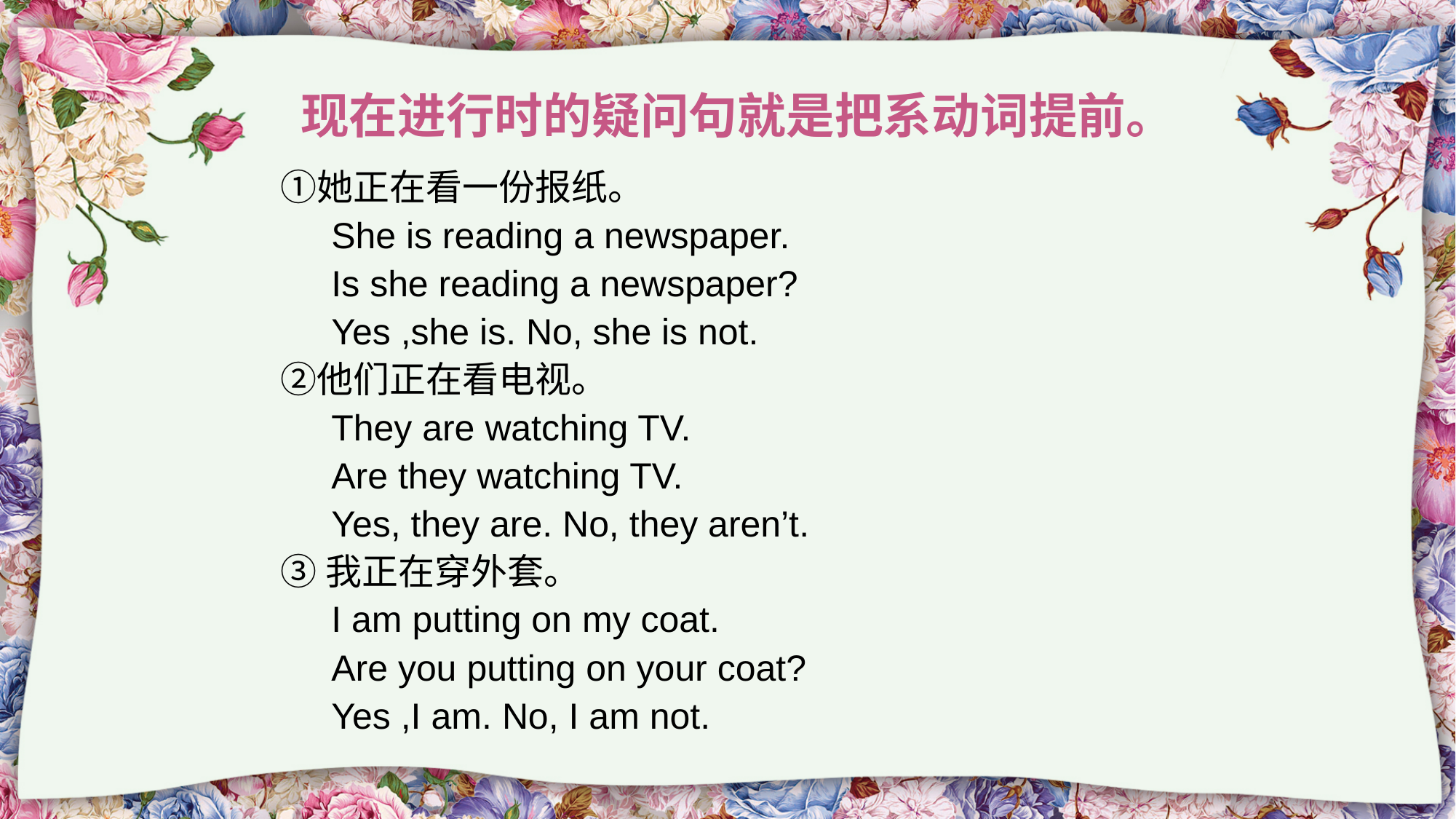

# 现在进行时的疑问句就是把系动词提前。

她正在看一份报纸。
     She is reading a newspaper.
     Is she reading a newspaper?
     Yes ,she is. No, she is not.
他们正在看电视。
     They are watching TV.
     Are they watching TV.
     Yes, they are. No, they aren’t.
③我正在穿外套。
     I am putting on my coat.
     Are you putting on your coat?
     Yes ,I am. No, I am not.